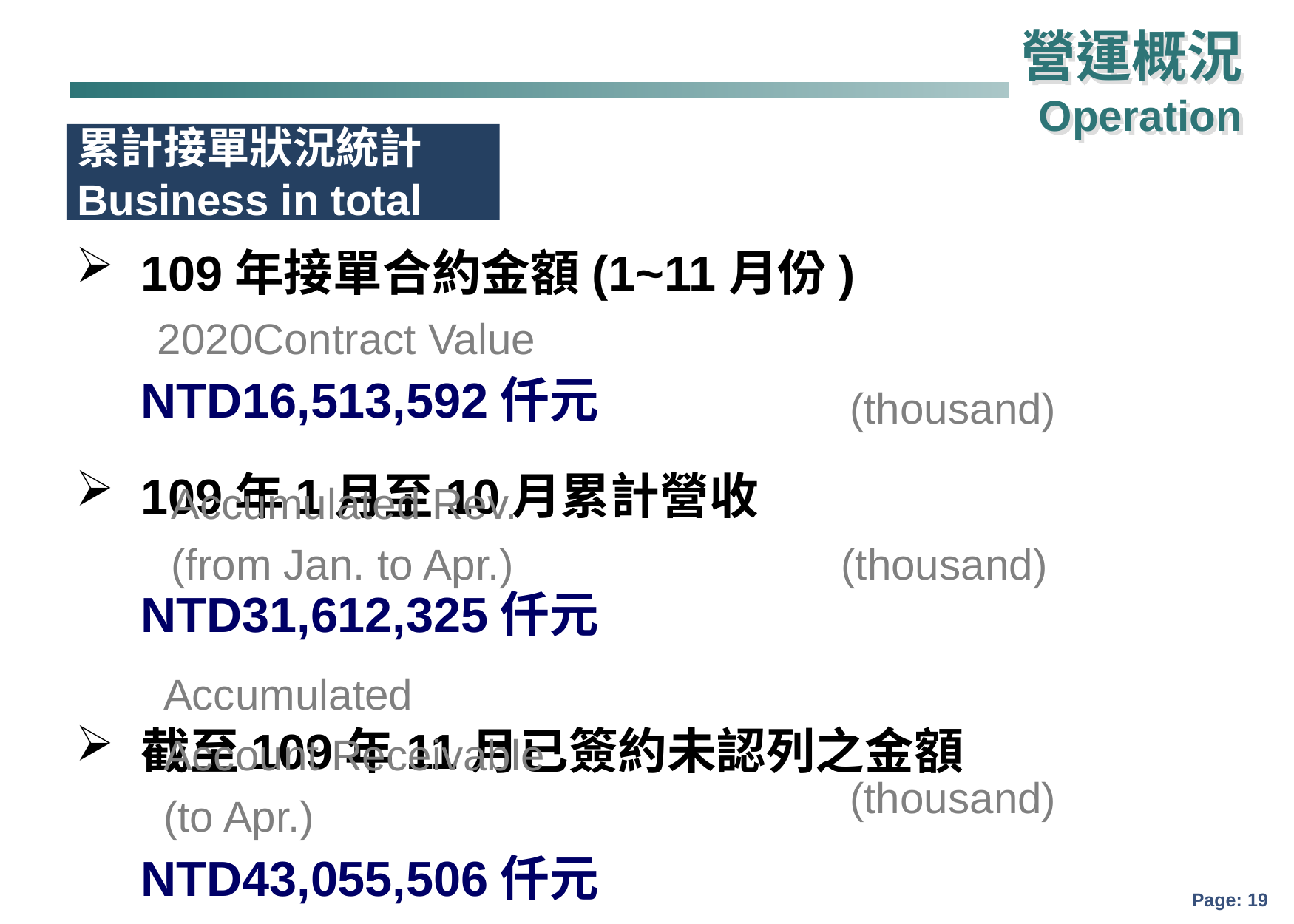

營運概況
Operation

累計接單狀況統計
Business in total

109年接單合約金額(1~11月份)
 								NTD16,513,592仟元
109年1月至10月累計營收                                    								NTD31,612,325仟元

截至109年11月已簽約未認列之金額
								NTD43,055,506仟元

2020Contract Value
(thousand)
Accumulated Rev.
(from Jan. to Apr.)
(thousand)
Accumulated
Account Receivable
(to Apr.)
(thousand)
Page: 19